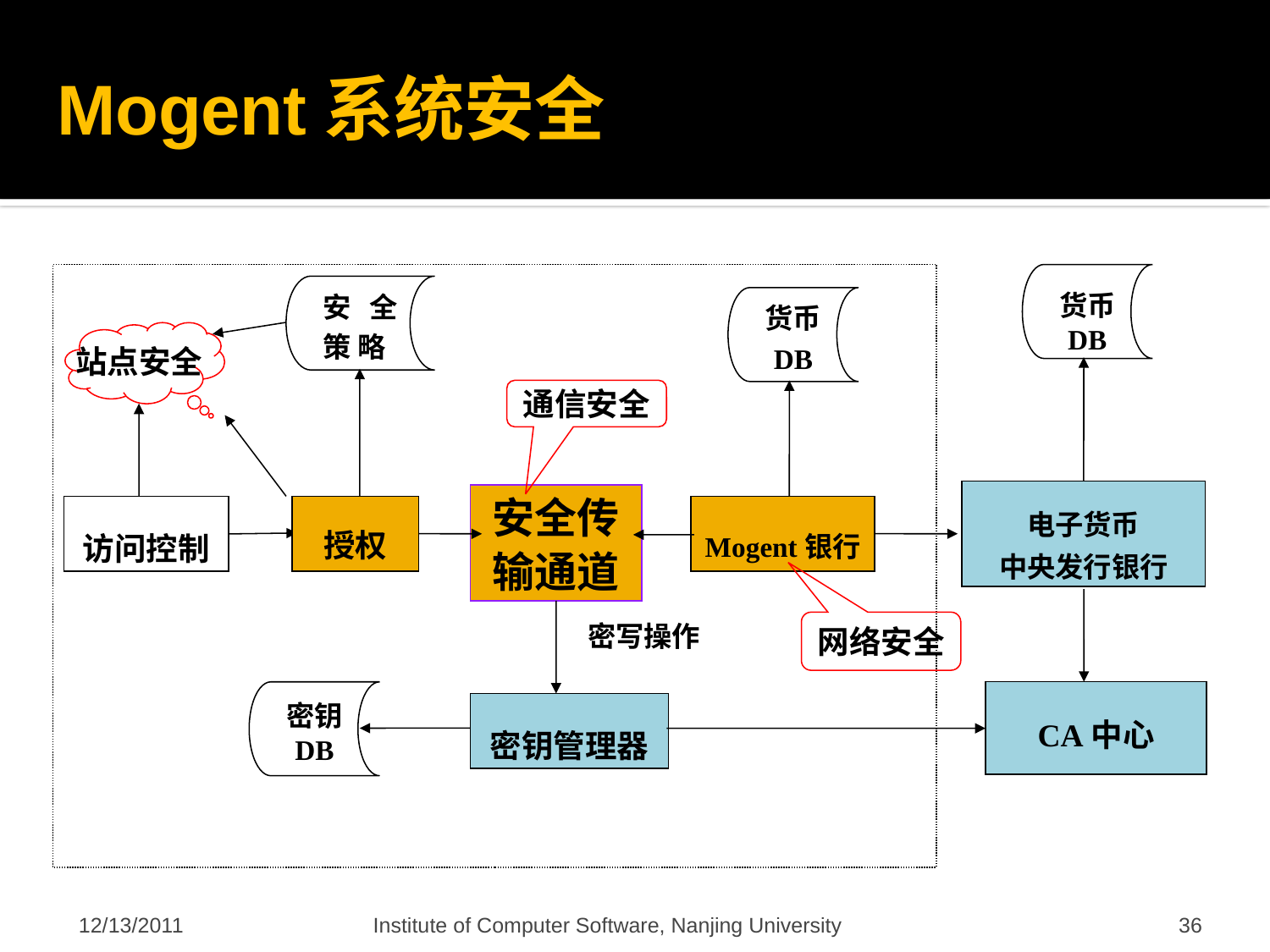

# Mogent系统安全

货币
DB

安全策 略

货币
DB

站点安全

通信安全
电子货币
中央发行银行

安全传
输通道
密写操作

访问控制

授权

Mogent银行

网络安全
密钥
DB

CA中心
密钥管理器

36
12/13/2011
Institute of Computer Software, Nanjing University
36